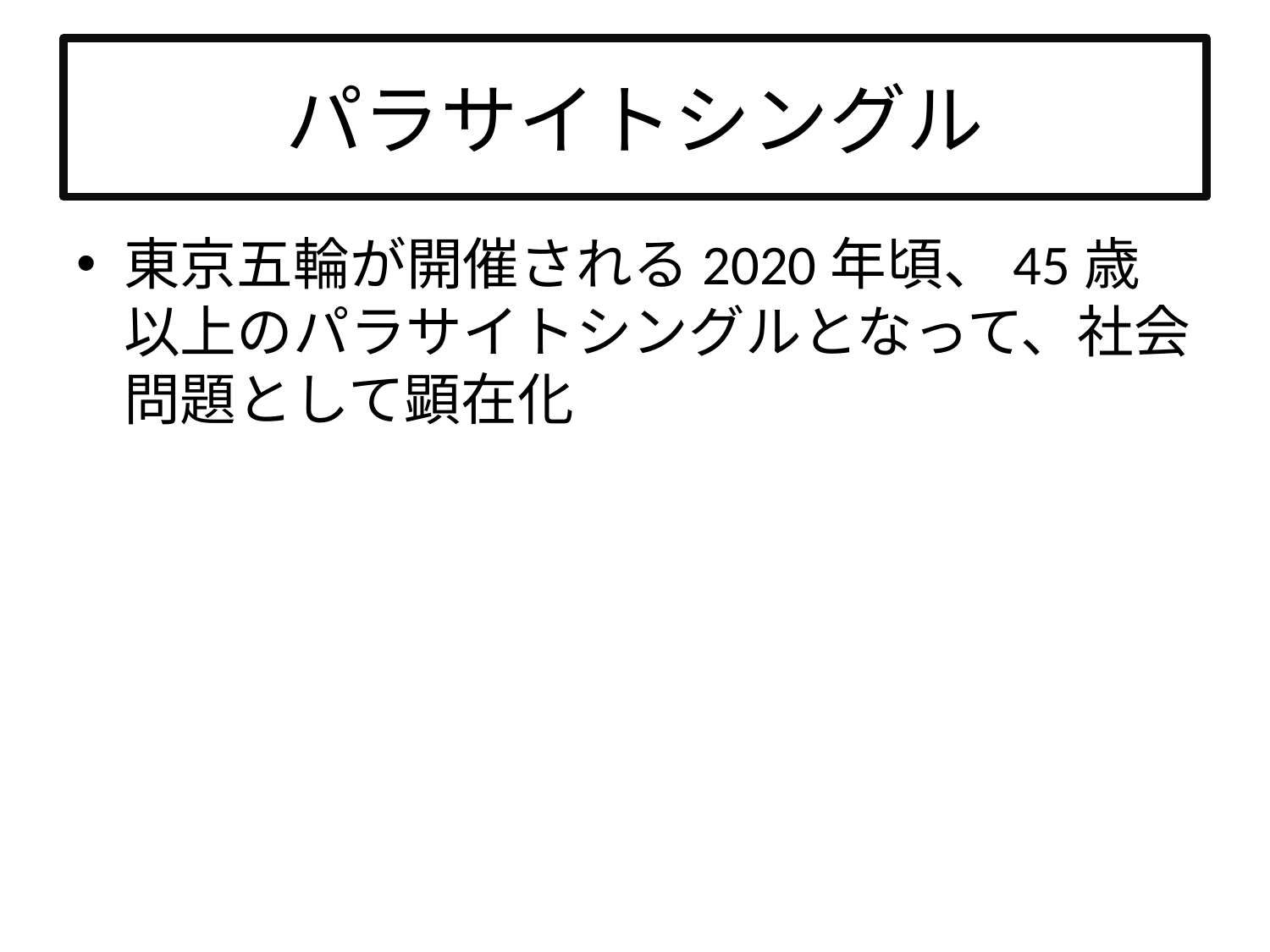

# パラサイトシングル
東京五輪が開催される2020年頃、45歳以上のパラサイトシングルとなって、社会問題として顕在化